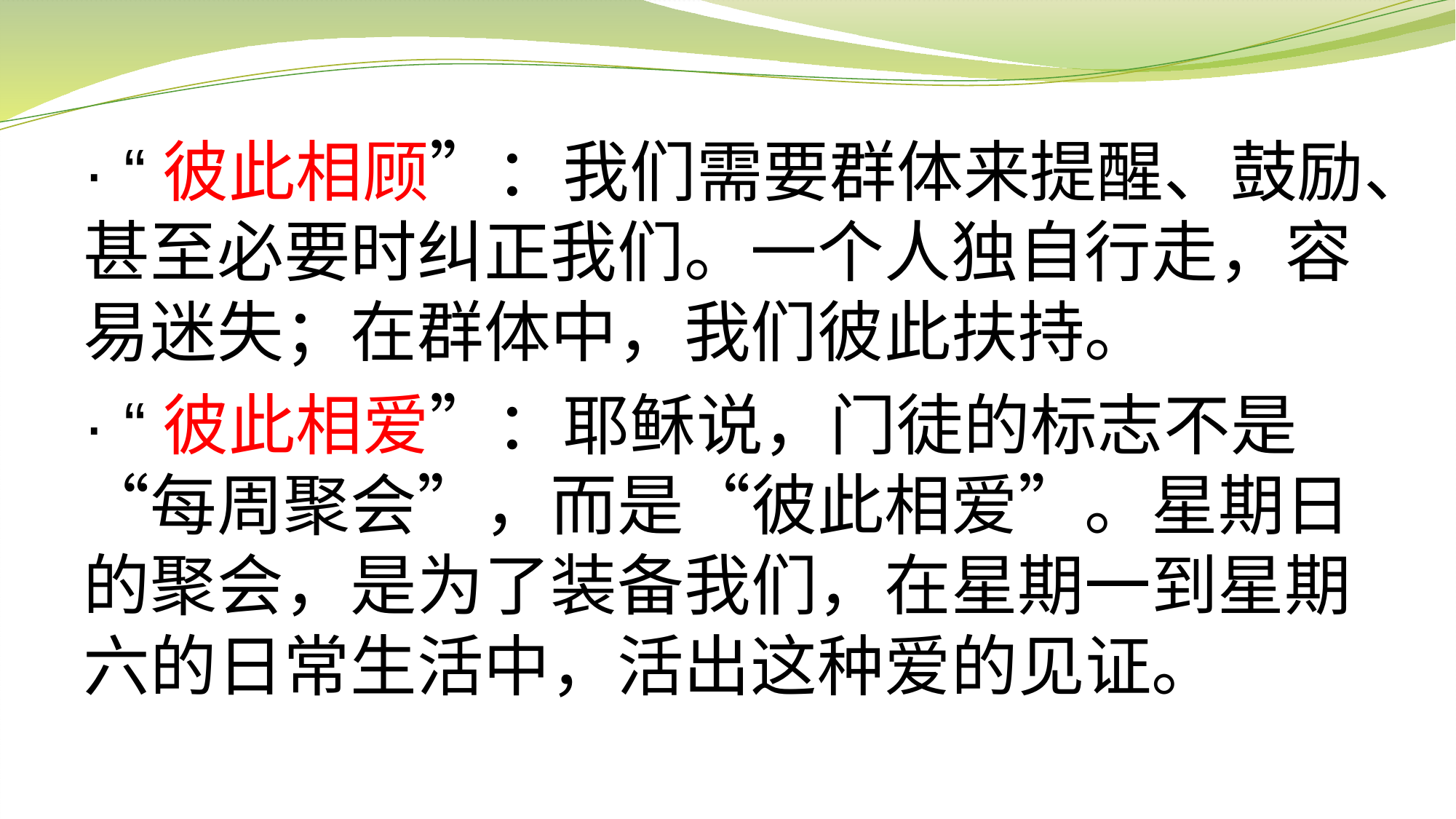

· “彼此相顾”：我们需要群体来提醒、鼓励、甚至必要时纠正我们。一个人独自行走，容易迷失；在群体中，我们彼此扶持。
· “彼此相爱”：耶稣说，门徒的标志不是“每周聚会”，而是“彼此相爱”。星期日的聚会，是为了装备我们，在星期一到星期六的日常生活中，活出这种爱的见证。